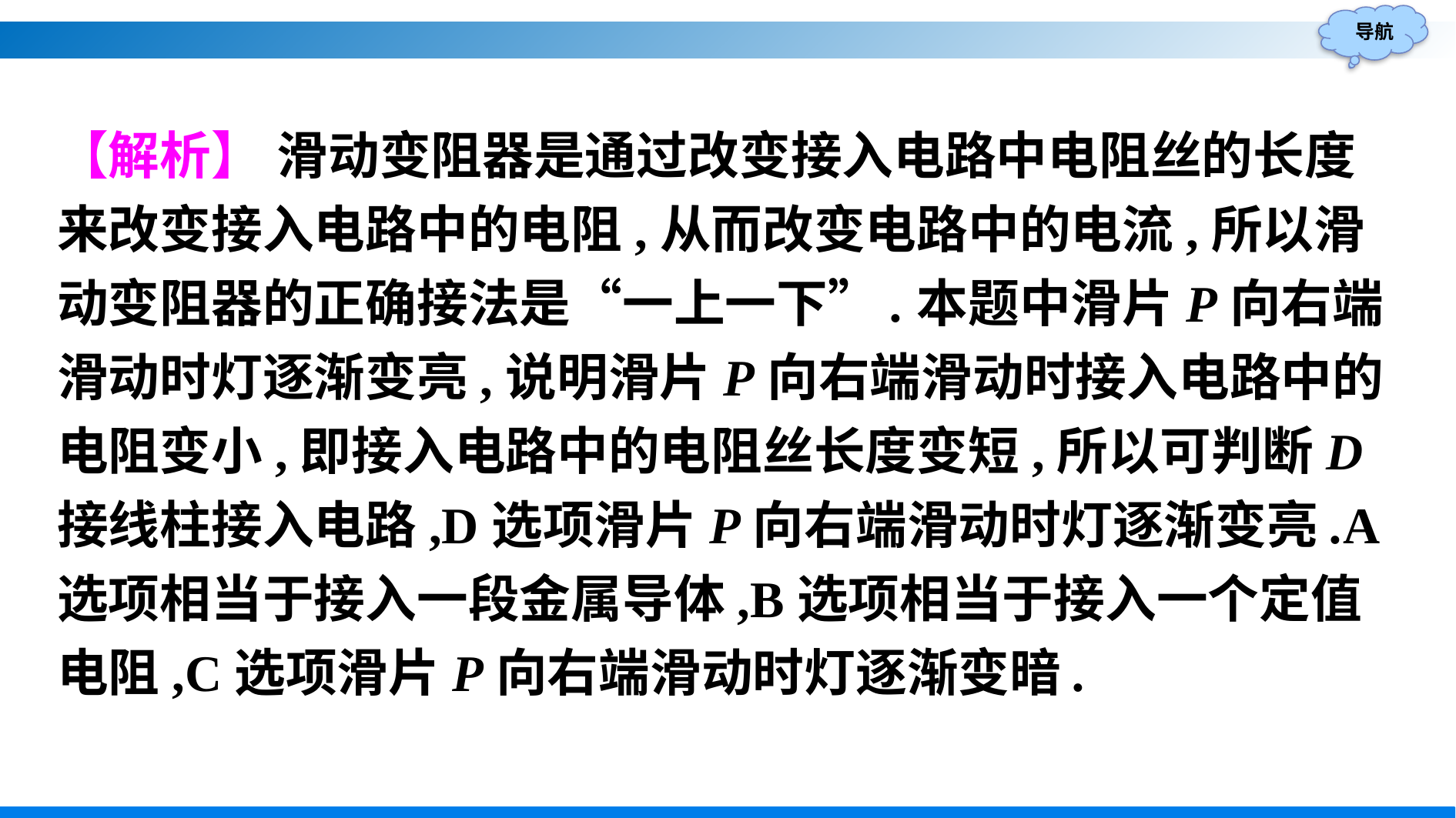

【解析】 滑动变阻器是通过改变接入电路中电阻丝的长度来改变接入电路中的电阻,从而改变电路中的电流,所以滑动变阻器的正确接法是“一上一下”.本题中滑片P向右端滑动时灯逐渐变亮,说明滑片P向右端滑动时接入电路中的电阻变小,即接入电路中的电阻丝长度变短,所以可判断D接线柱接入电路,D选项滑片P向右端滑动时灯逐渐变亮.A选项相当于接入一段金属导体,B选项相当于接入一个定值电阻,C选项滑片P向右端滑动时灯逐渐变暗.